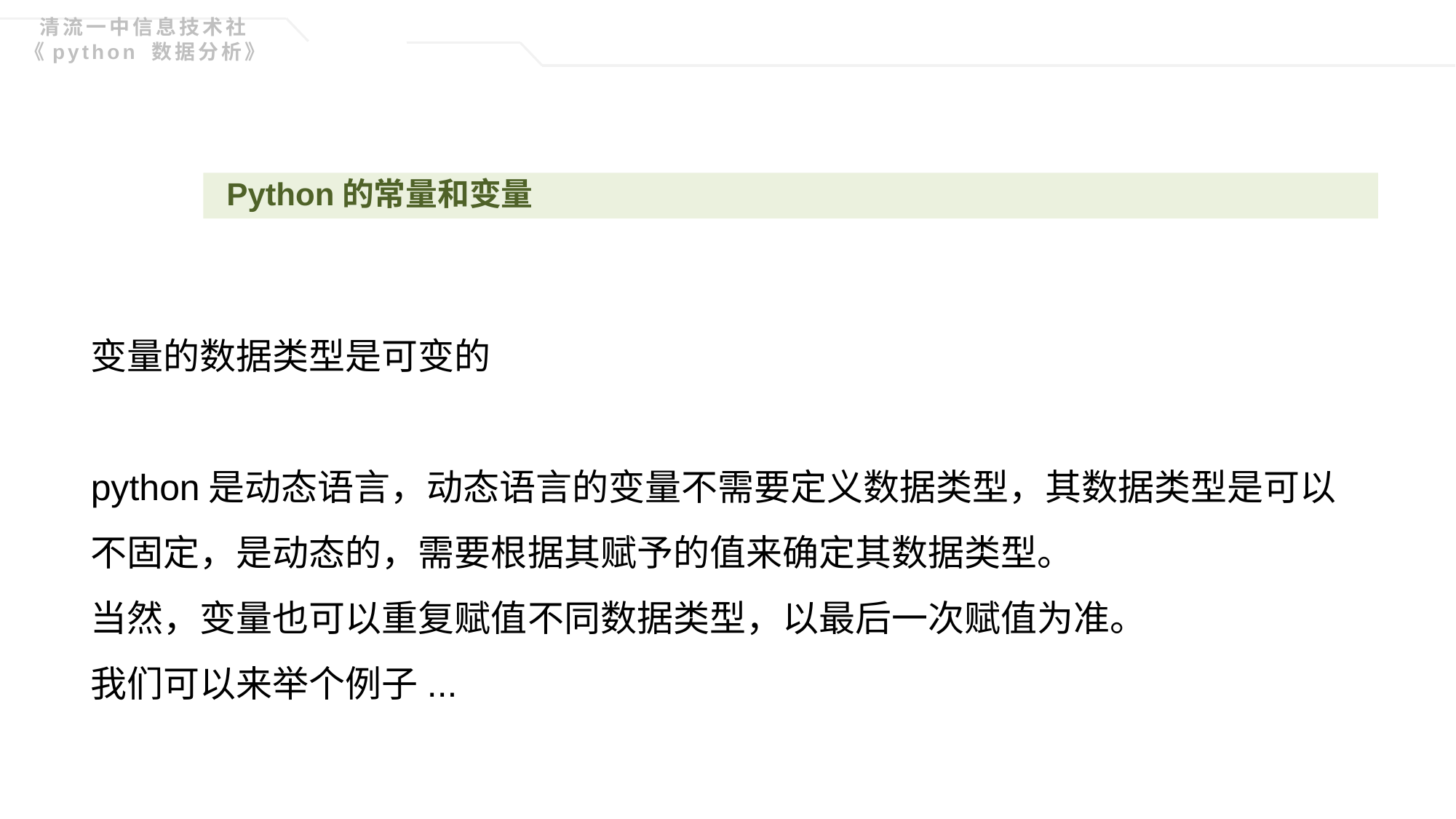

清流一中信息技术社《python 数据分析》
Python的常量和变量

变量的数据类型是可变的

python是动态语言，动态语言的变量不需要定义数据类型，其数据类型是可以不固定，是动态的，需要根据其赋予的值来确定其数据类型。
当然，变量也可以重复赋值不同数据类型，以最后一次赋值为准。
我们可以来举个例子...